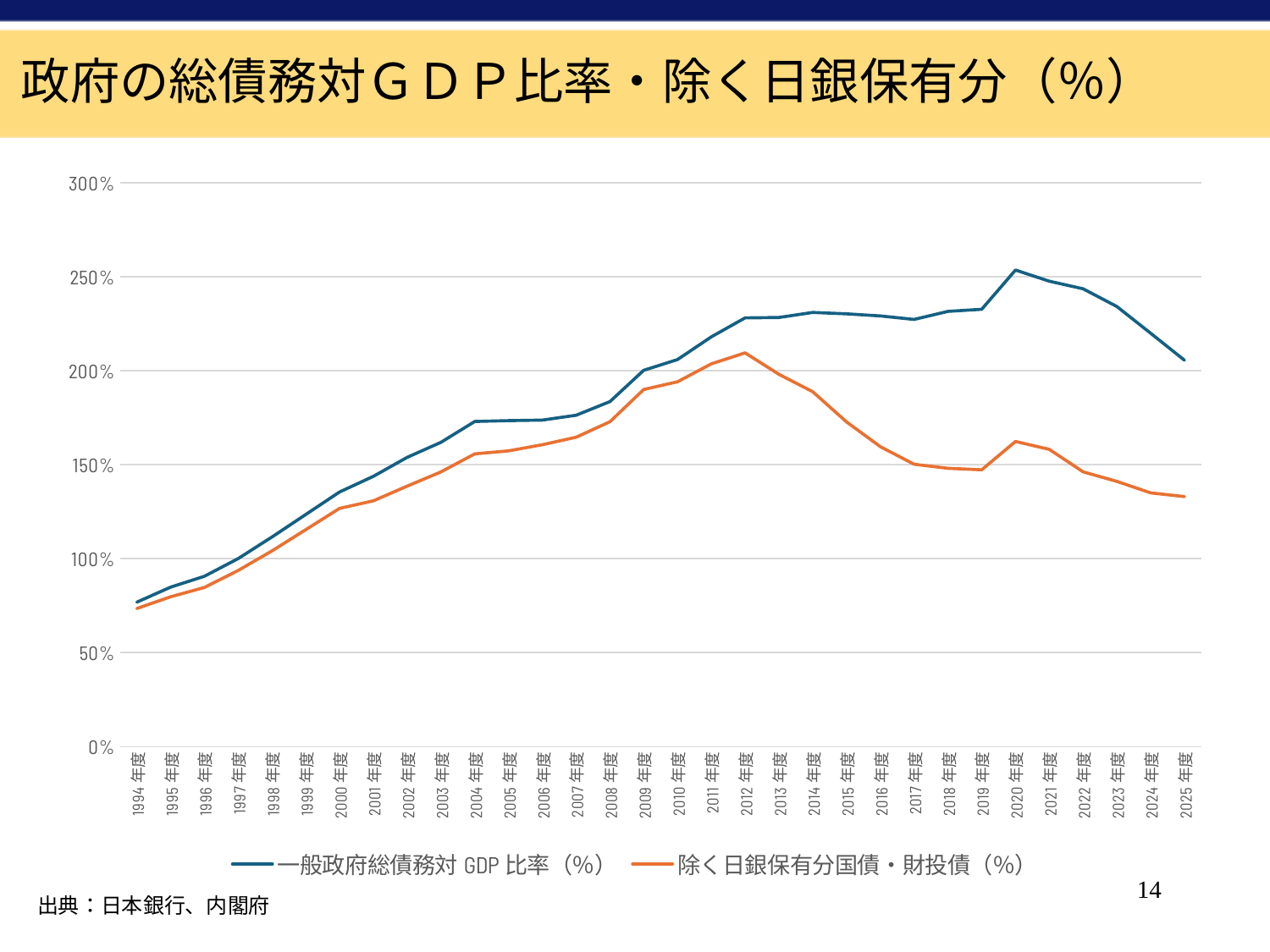

政府の総債務対ＧＤＰ比率・除く日銀保有分（％）

### Chart

| Category | 一般政府総債務対GDP比率（％） | 除く日銀保有分国債・財投債（％） |
|---|---|---|
| 1994年度 | 0.7682414556883826 | 0.7344950188711484 |
| 1995年度 | 0.8481637205628063 | 0.797032837846279 |
| 1996年度 | 0.9058719343817067 | 0.846418462244179 |
| 1997年度 | 0.9998794047811117 | 0.9366759213538101 |
| 1998年度 | 1.1150036592577557 | 1.0408099206461443 |
| 1999年度 | 1.234999508253884 | 1.1538260083030587 |
| 2000年度 | 1.354569662238971 | 1.2673640569795974 |
| 2001年度 | 1.4378017727723285 | 1.3075089648144458 |
| 2002年度 | 1.5385470814760531 | 1.385689268421496 |
| 2003年度 | 1.6187973917147855 | 1.4612755068404846 |
| 2004年度 | 1.7294325959889507 | 1.5571779218680326 |
| 2005年度 | 1.7339989949383194 | 1.5731130412320244 |
| 2006年度 | 1.73682614559601 | 1.6059846831991043 |
| 2007年度 | 1.7626985965841386 | 1.6456536769789782 |
| 2008年度 | 1.8353461058273584 | 1.728286335891494 |
| 2009年度 | 2.0017274909053158 | 1.8995831020561373 |
| 2010年度 | 2.0587266491927987 | 1.9403797561331033 |
| 2011年度 | 2.179540968182169 | 2.035982211193192 |
| 2012年度 | 2.280377921755395 | 2.0943307970871587 |
| 2013年度 | 2.2826302859535756 | 1.9804649562692547 |
| 2014年度 | 2.3093817453654464 | 1.8879287361537633 |
| 2015年度 | 2.302017465873858 | 1.7274369235045017 |
| 2016年度 | 2.290884534634324 | 1.5955009884529778 |
| 2017年度 | 2.272278466942215 | 1.5019707818706036 |
| 2018年度 | 2.3149982700066887 | 1.4804826576066017 |
| 2019年度 | 2.3260677134949437 | 1.4726210435721634 |
| 2020年度 | 2.534701573378037 | 1.6233089194167574 |
| 2021年度 | 2.4754043853654646 | 1.5811105291091554 |
| 2022年度 | 2.4352283177608163 | 1.4615732273384678 |
| 2023年度 | 2.3408781417804194 | 1.4108974182051248 |
| 2024年度 | 2.19859821662488 | 1.3497899440742824 |
| 2025年度 | 2.055186584623254 | 1.329984409201977 |
14
出典：日本銀行、内閣府